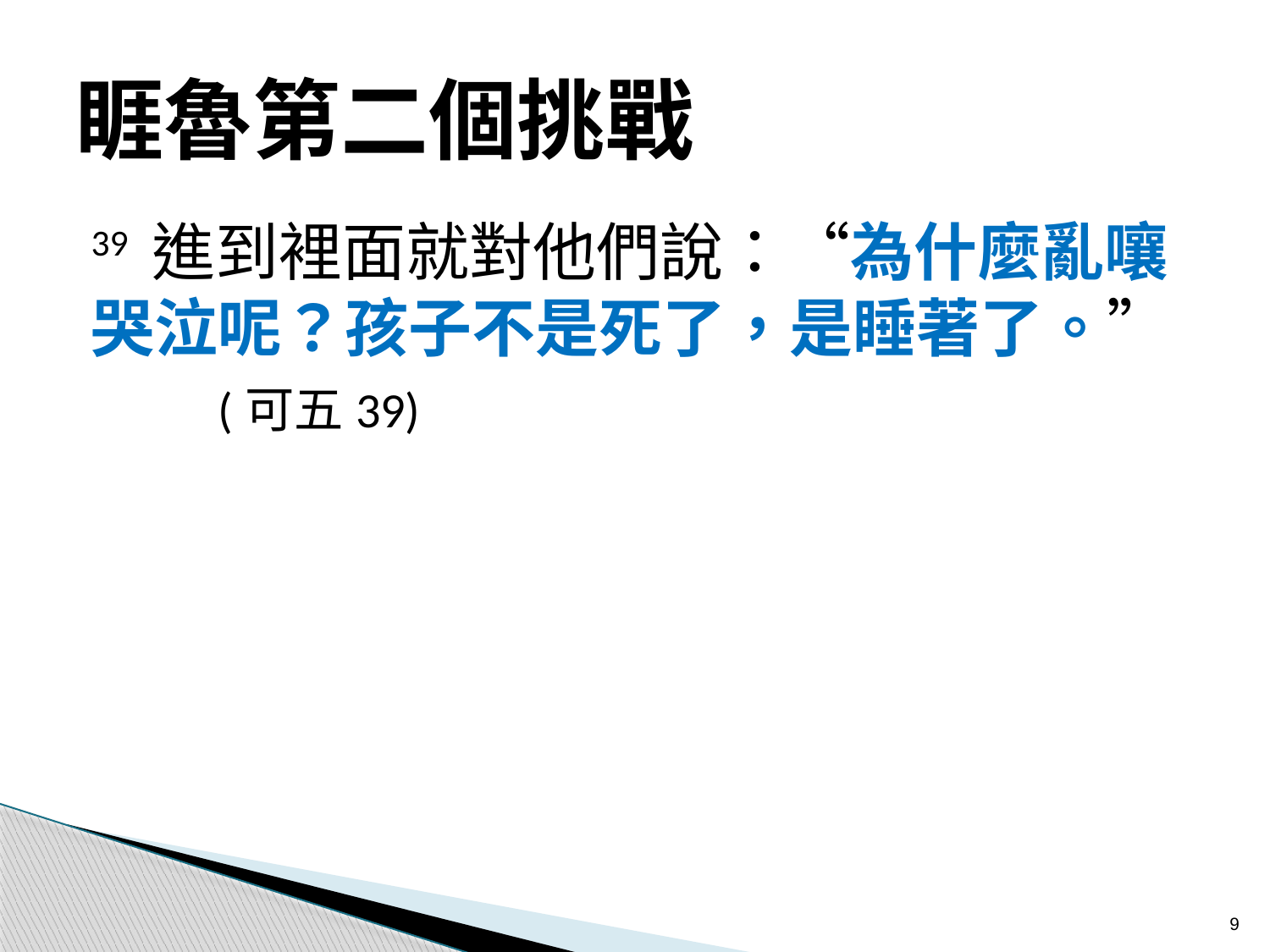

# 睚魯第二個挑戰
39 進到裡面就對他們說：“為什麼亂嚷哭泣呢？孩子不是死了，是睡著了。”
	(可五39)

9